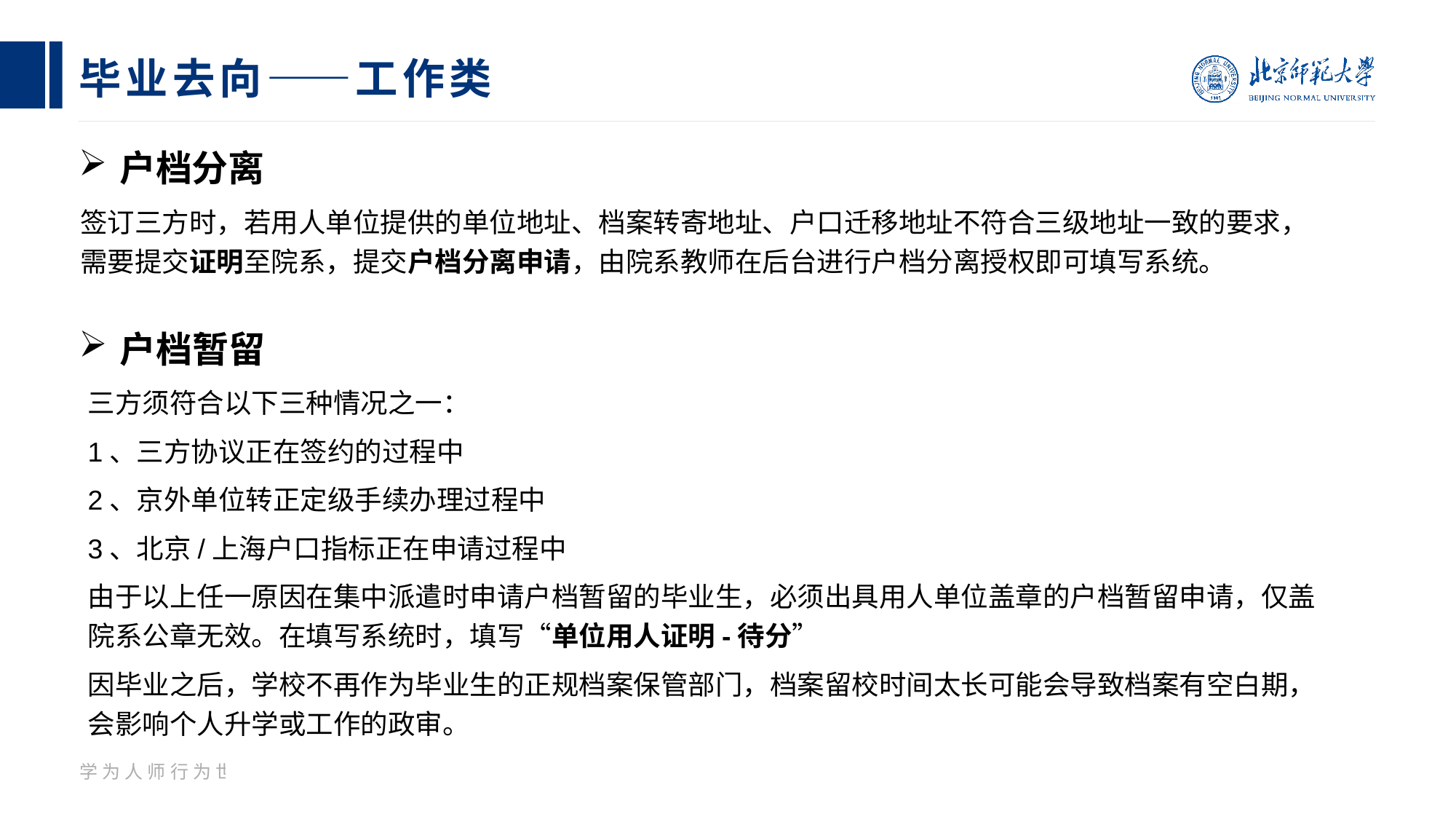

# 毕业去向——工作类
户档分离
签订三方时，若用人单位提供的单位地址、档案转寄地址、户口迁移地址不符合三级地址一致的要求，需要提交证明至院系，提交户档分离申请，由院系教师在后台进行户档分离授权即可填写系统。
户档暂留
三方须符合以下三种情况之一：
1、三方协议正在签约的过程中
2、京外单位转正定级手续办理过程中
3、北京/上海户口指标正在申请过程中
由于以上任一原因在集中派遣时申请户档暂留的毕业生，必须出具用人单位盖章的户档暂留申请，仅盖院系公章无效。在填写系统时，填写“单位用人证明-待分”
因毕业之后，学校不再作为毕业生的正规档案保管部门，档案留校时间太长可能会导致档案有空白期，会影响个人升学或工作的政审。